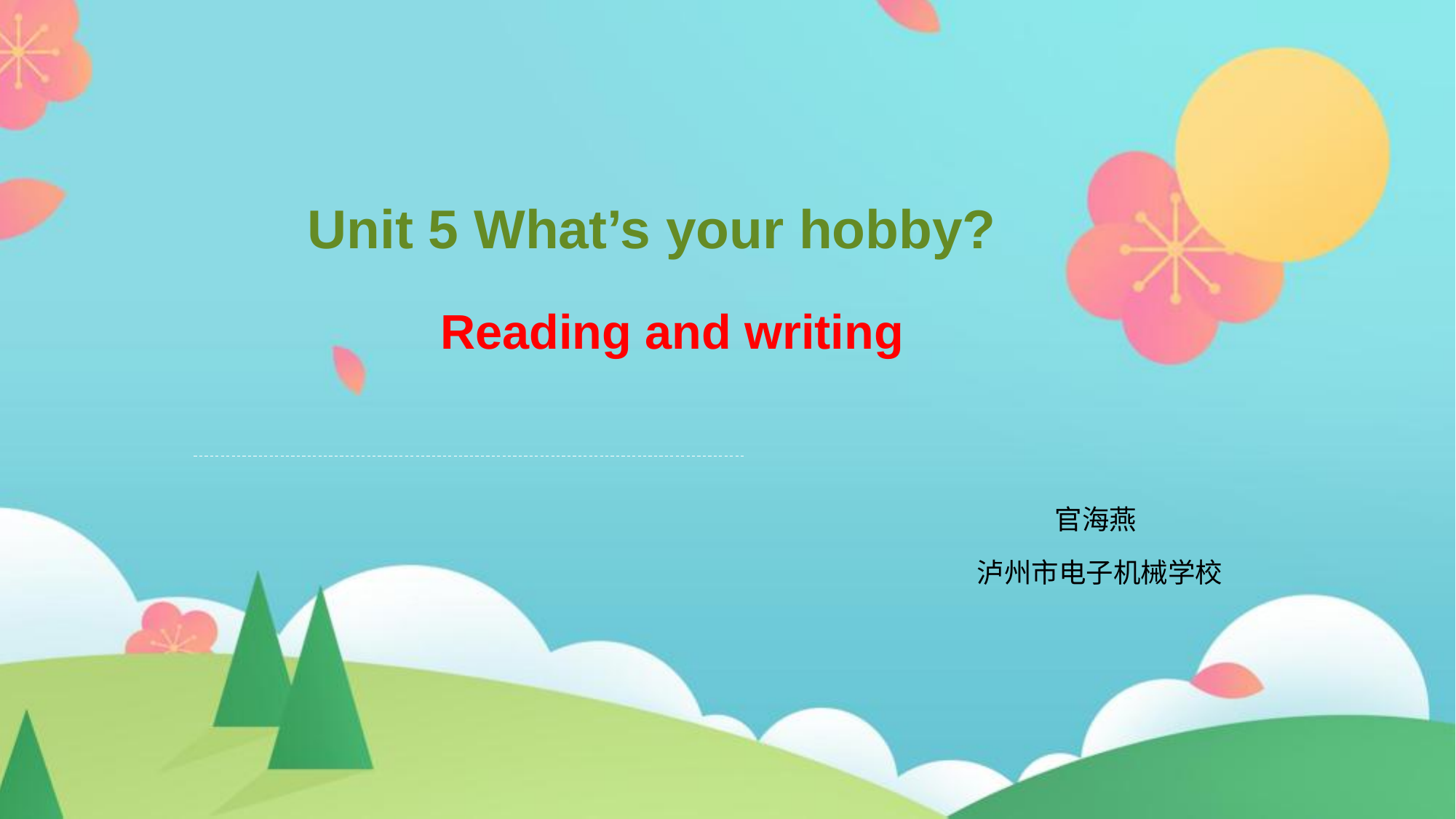

Unit 5 What’s your hobby?
Reading and writing
官海燕
泸州市电子机械学校